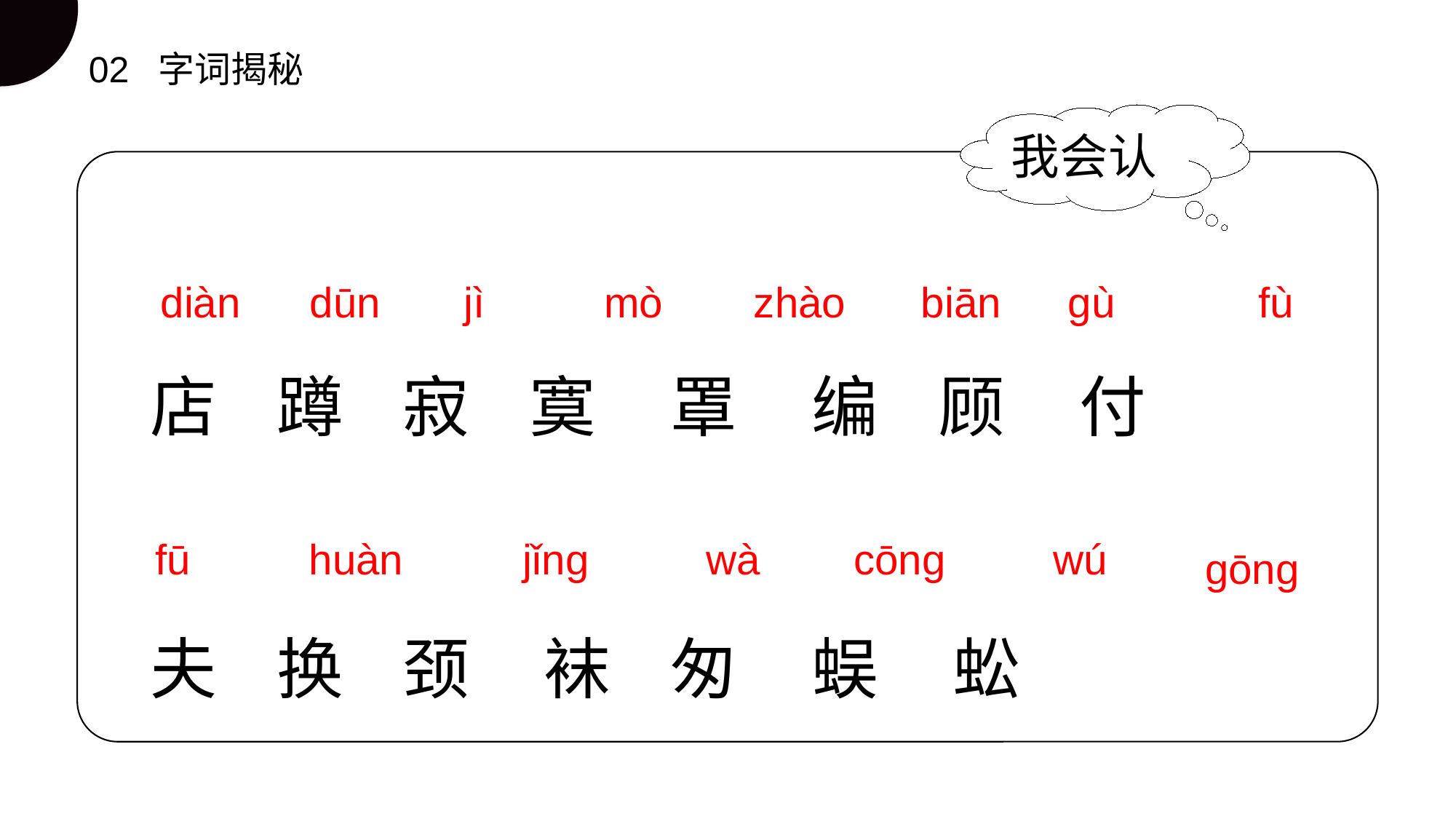

02  字词揭秘
我会认
diàn
  dūn
 mò
 zhào
biān
 fù
  jì
ɡù
店    蹲    寂    寞     罩     编    顾     付

夫    换    颈     袜    匆     蜈     蚣
ɡōnɡ
 huàn
 jǐnɡ
  wà
cōnɡ
 wú
fū